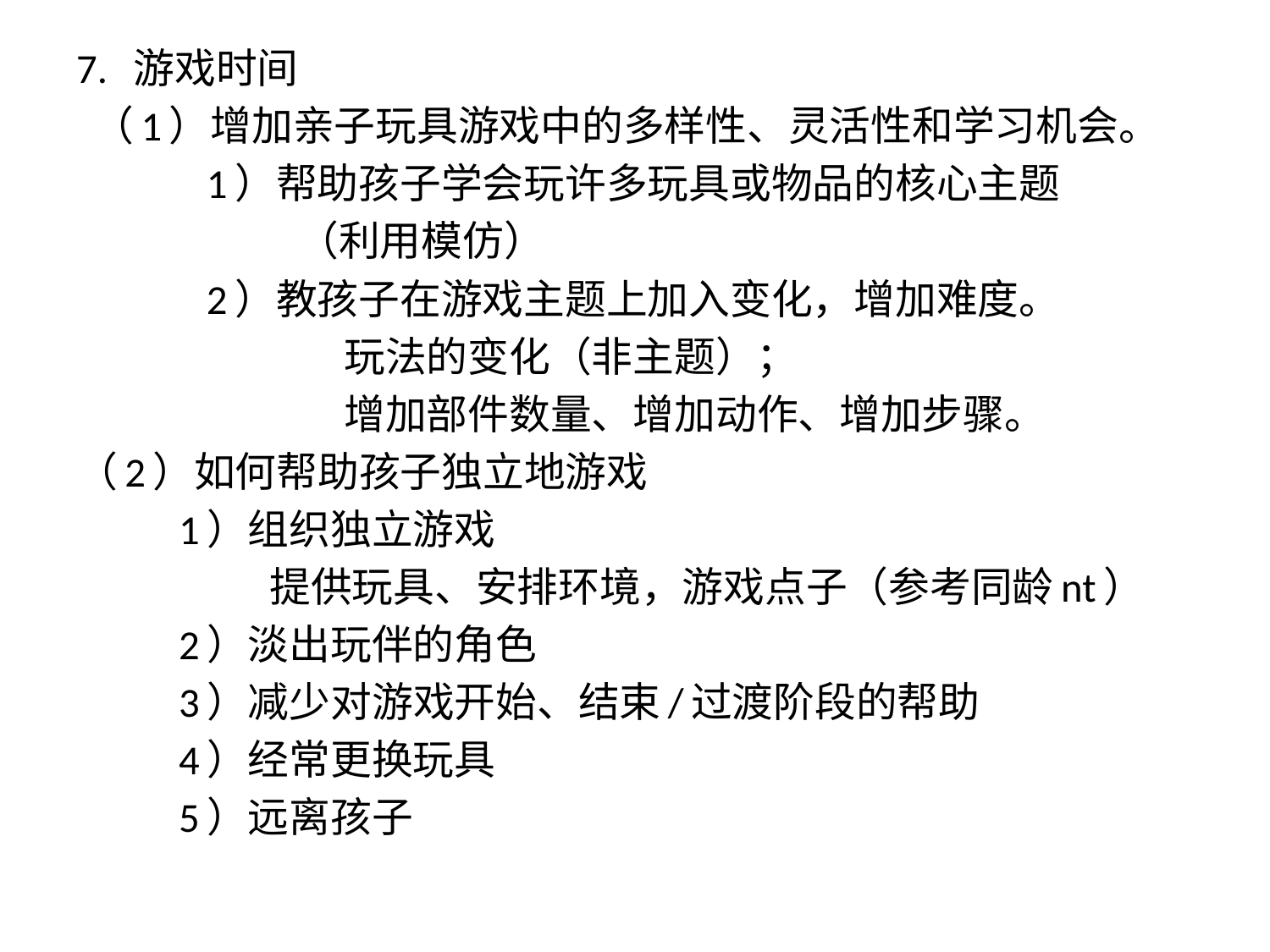

7.  游戏时间
 （1）增加亲子玩具游戏中的多样性、灵活性和学习机会。
              1）帮助孩子学会玩许多玩具或物品的核心主题
                       （利用模仿）
              2）教孩子在游戏主题上加入变化，增加难度。
                            玩法的变化（非主题）；
                            增加部件数量、增加动作、增加步骤。
（2）如何帮助孩子独立地游戏
           1）组织独立游戏
                    提供玩具、安排环境，游戏点子（参考同龄nt）
           2）淡出玩伴的角色
           3）减少对游戏开始、结束/过渡阶段的帮助
           4）经常更换玩具
           5）远离孩子